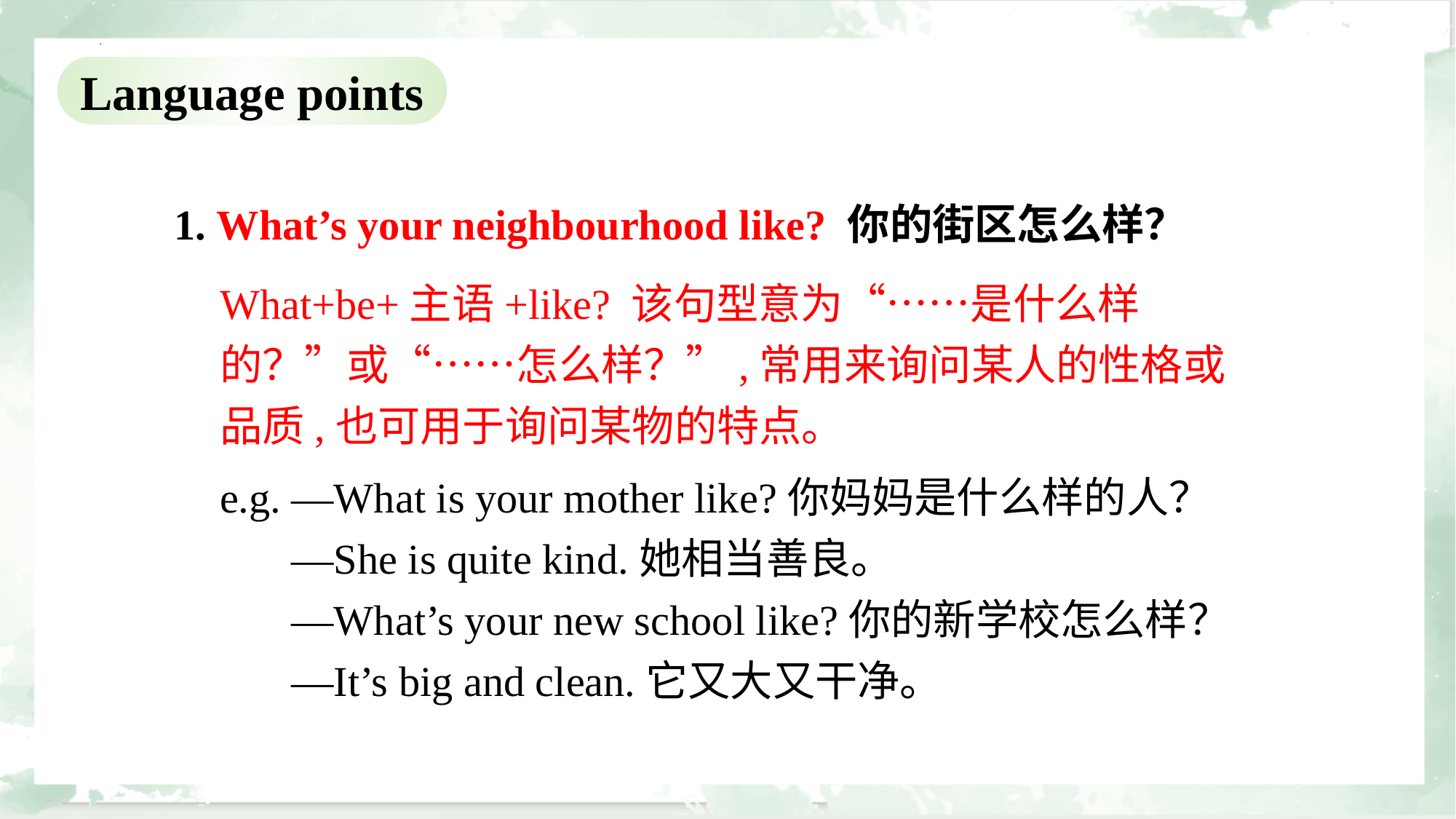

Language points
1. What’s your neighbourhood like? 你的街区怎么样？
What+be+主语+like? 该句型意为“……是什么样的？”或“……怎么样？”,常用来询问某人的性格或品质,也可用于询问某物的特点。
e.g. —What is your mother like?你妈妈是什么样的人？
—She is quite kind.她相当善良。
—What’s your new school like?你的新学校怎么样？
—It’s big and clean.它又大又干净。